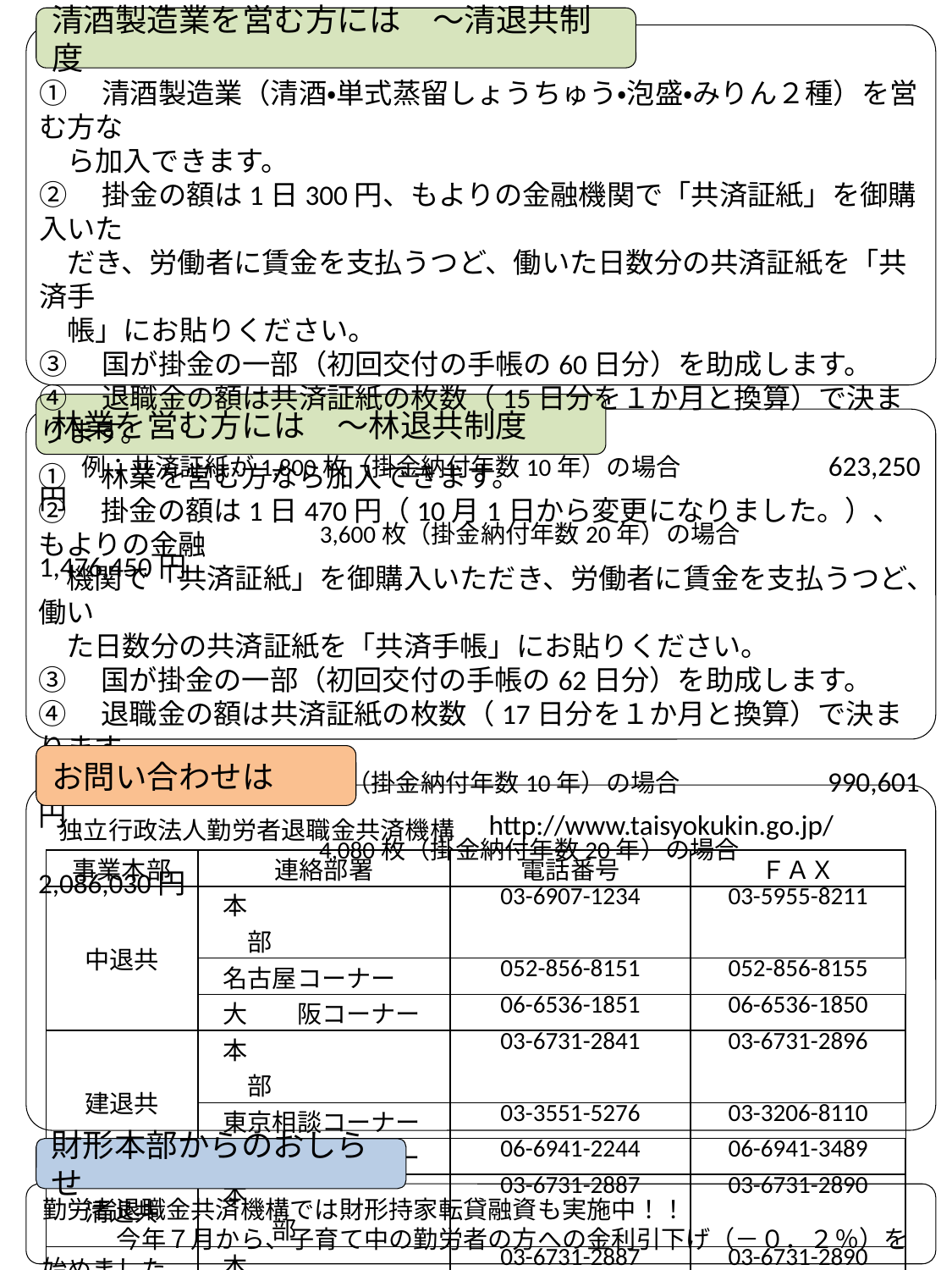

清酒製造業を営む方には　～清退共制度

①　清酒製造業（清酒・単式蒸留しょうちゅう・泡盛・みりん２種）を営む方な
　ら加入できます。
②　掛金の額は1日300円、もよりの金融機関で「共済証紙」を御購入いた
　だき、労働者に賃金を支払うつど、働いた日数分の共済証紙を「共済手
　帳」にお貼りください。
③　国が掛金の一部（初回交付の手帳の60日分）を助成します。
④　退職金の額は共済証紙の枚数（15日分を１か月と換算）で決まります。
　　例：共済証紙が1,800枚（掛金納付年数10年）の場合　　　　　623,250円
　　　 　　　　　　　  3,600枚（掛金納付年数20年）の場合　　　　 1,476,450円

林業を営む方には　～林退共制度

①　林業を営む方なら加入できます。
②　掛金の額は1日470円（10月1日から変更になりました。）、もよりの金融
　機関で「共済証紙」を御購入いただき、労働者に賃金を支払うつど、働い
　た日数分の共済証紙を「共済手帳」にお貼りください。
③　国が掛金の一部（初回交付の手帳の62日分）を助成します。
④　退職金の額は共済証紙の枚数（17日分を１か月と換算）で決まります。
　　例：共済証紙が2,040枚（掛金納付年数10年）の場合　　　　　990,601円
　　　 　　　　　　　  4,080枚（掛金納付年数20年）の場合　　　　 2,086,030円

お問い合わせは

| 独立行政法人勤労者退職金共済機構 | http://www.taisyokukin.go.jp/ |
| --- | --- |
| 事業本部 | 連絡部署 | 電話番号 | ＦＡＸ |
| --- | --- | --- | --- |
| 中退共 | 本　　　　　　　　部 | 03-6907-1234 | 03-5955-8211 |
|  | 名古屋コーナー | 052-856-8151 | 052-856-8155 |
|  | 大　　阪コーナー | 06-6536-1851 | 06-6536-1850 |
| 建退共 | 本　　　　　　　　部 | 03-6731-2841 | 03-6731-2896 |
|  | 東京相談コーナー | 03-3551-5276 | 03-3206-8110 |
|  | 大阪相談コーナー | 06-6941-2244 | 06-6941-3489 |
| 清退共 | 本　　　　　　　　　部 | 03-6731-2887 | 03-6731-2890 |
| 林退共 | 本　　　　　　　　　部 | 03-6731-2887 | 03-6731-2890 |
財形本部からのおしらせ
勤労者退職金共済機構では財形持家転貸融資も実施中！！
　　　今年７月から、子育て中の勤労者の方への金利引下げ（－０．２％）を始めました。